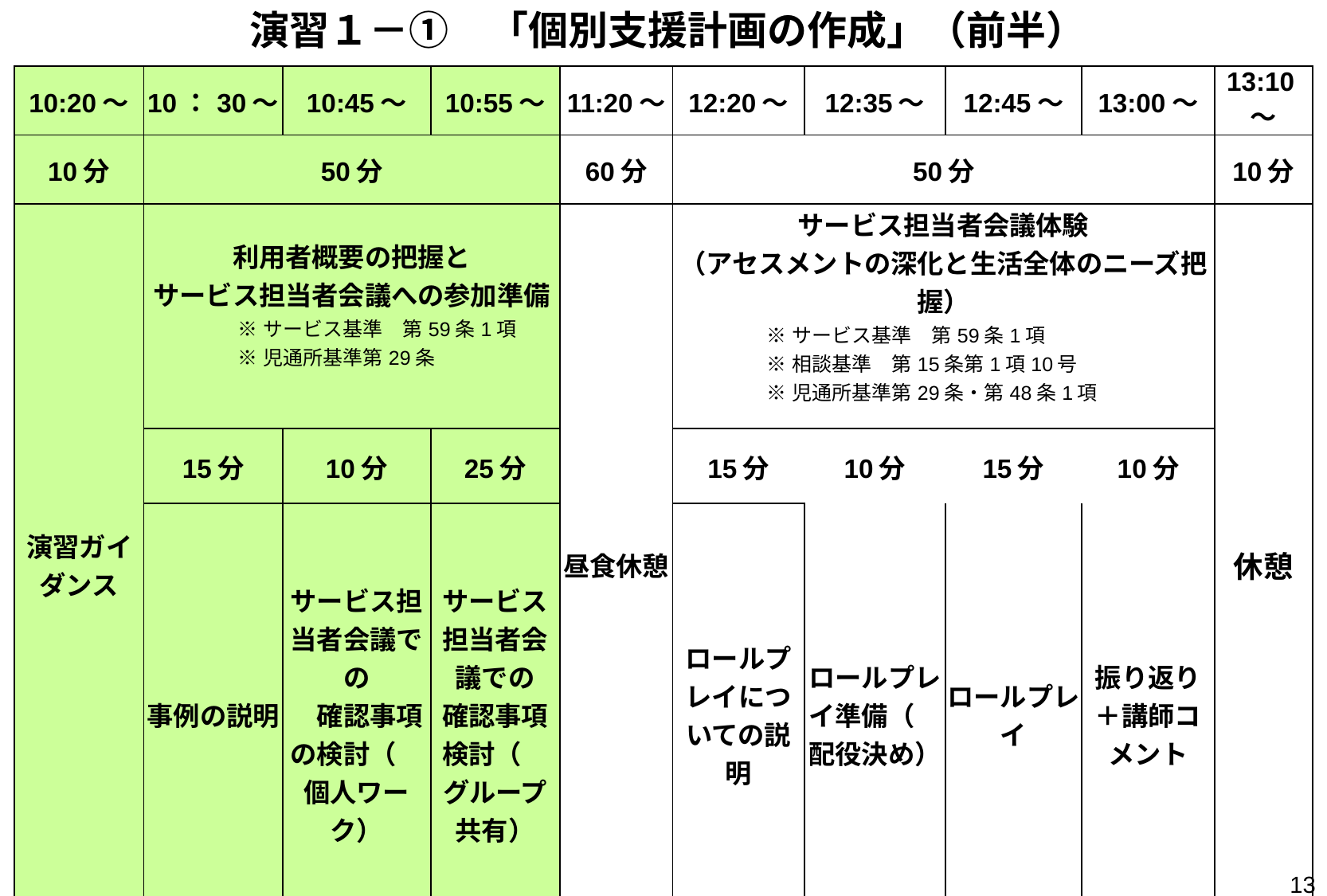

# 演習１－①　「個別支援計画の作成」（前半）
| 10:20～ | 10：30～ | 10:45～ | 10:55～ | 11:20～ | 12:20～ | 12:35～ | 12:45～ | 13:00～ | 13:10～ |
| --- | --- | --- | --- | --- | --- | --- | --- | --- | --- |
| 10分 | 50分 |  |  | 60分 | 50分 |  |  |  | 10分 |
| 演習ガイダンス | 利用者概要の把握と サービス担当者会議への参加準備 ※サービス基準　第59条1項 ※児通所基準第29条 |  |  | 昼食休憩 | サービス担当者会議体験 （アセスメントの深化と生活全体のニーズ把握） ※サービス基準　第59条1項 ※相談基準　第15条第1項10号 ※児通所基準第29条・第48条1項 |  |  |  | 休憩 |
|  | 15分 | 10分 | 25分 |  | 15分 | 10分 | 15分 | 10分 |  |
|  | 事例の説明 | サービス担当者会議での 　確認事項の検討（　個人ワーク） | サービス担当者会議での 確認事項検討（　グループ共有） |  | ロールプレイについての説明 | ロールプレイ準備（　配役決め） | ロールプレイ | 振り返り＋講師コメント |  |
13